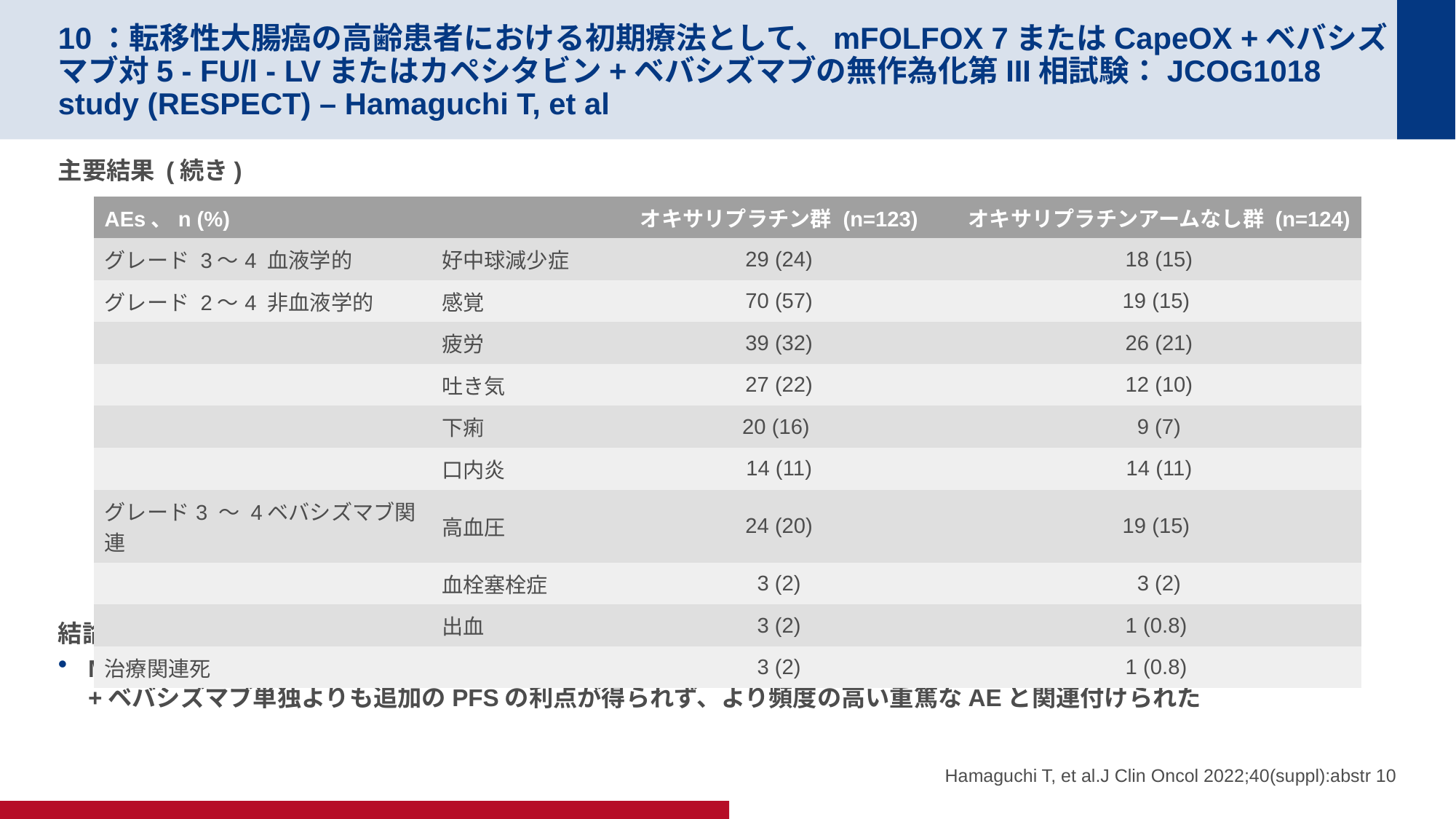

# 10：転移性大腸癌の高齢患者における初期療法として、mFOLFOX 7またはCapeOX +ベバシズマブ対5 - FU/l - LVまたはカペシタビン+ベバシズマブの無作為化第III相試験：JCOG1018 study (RESPECT) – Hamaguchi T, et al
主要結果 (続き)
結論
MCRCの高齢患者では、オキサリプラチンとフルオロピリミジン+ベバシズマブを併用すると、フルオロピリミジン+ベバシズマブ単独よりも追加のPFSの利点が得られず、より頻度の高い重篤なAEと関連付けられた
| AEs、n (%) |  | オキサリプラチン群 (n=123) | オキサリプラチンアームなし群 (n=124) |
| --- | --- | --- | --- |
| グレード 3〜4 血液学的 | 好中球減少症 | 29 (24) | 18 (15) |
| グレード 2〜4 非血液学的 | 感覚 | 70 (57) | 19 (15) |
|  | 疲労 | 39 (32) | 26 (21) |
|  | 吐き気 | 27 (22) | 12 (10) |
|  | 下痢 | 20 (16) | 9 (7) |
|  | 口内炎 | 14 (11) | 14 (11) |
| グレード3 ～ 4ベバシズマブ関連 | 高血圧 | 24 (20) | 19 (15) |
|  | 血栓塞栓症 | 3 (2) | 3 (2) |
|  | 出血 | 3 (2) | 1 (0.8) |
| 治療関連死 |  | 3 (2) | 1 (0.8) |
Hamaguchi T, et al.J Clin Oncol 2022;40(suppl):abstr 10